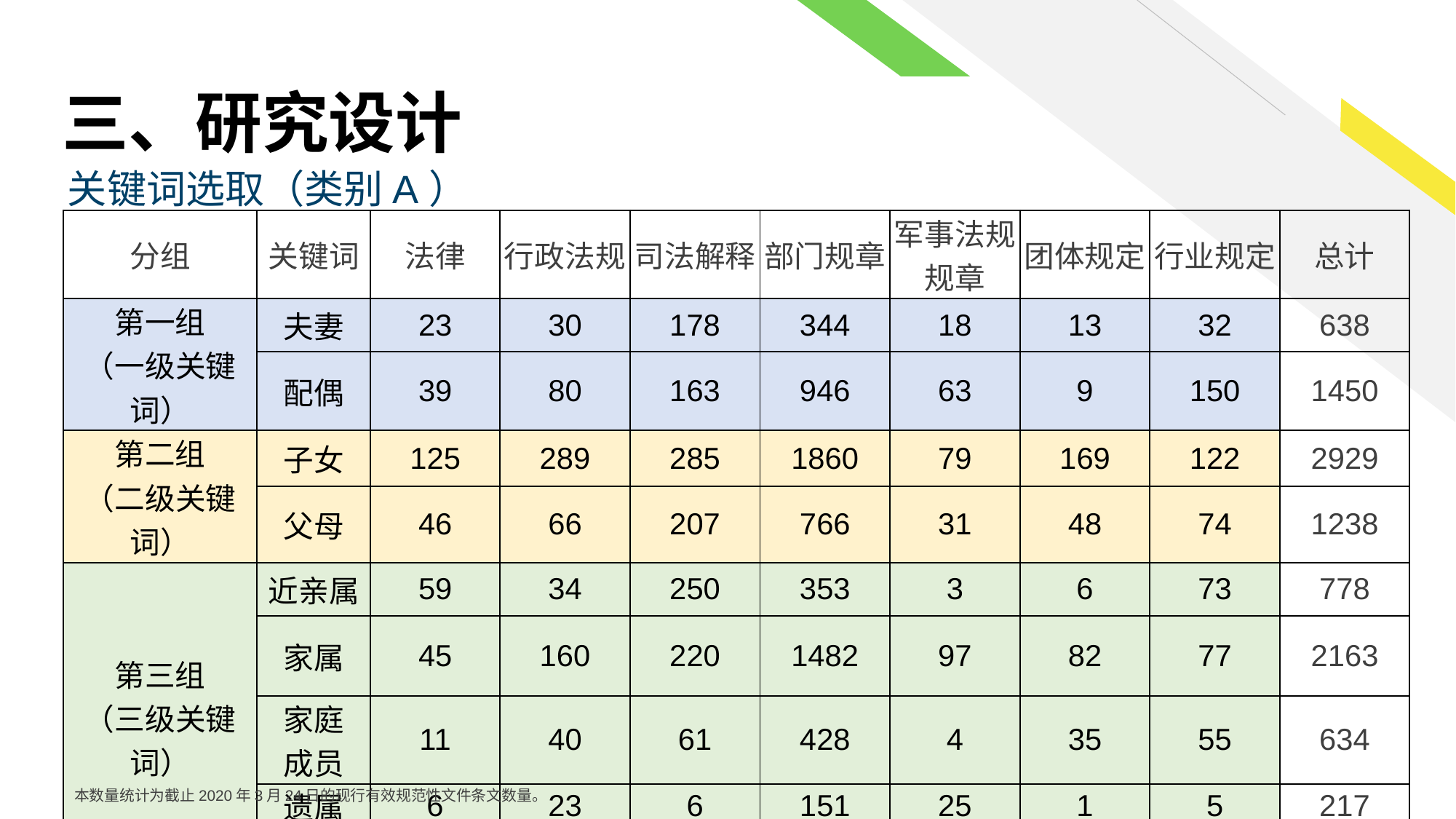

三、研究设计
关键词选取（类别A）
| 分组 | 关键词 | 法律 | 行政法规 | 司法解释 | 部门规章 | 军事法规规章 | 团体规定 | 行业规定 | 总计 |
| --- | --- | --- | --- | --- | --- | --- | --- | --- | --- |
| 第一组 （一级关键词） | 夫妻 | 23 | 30 | 178 | 344 | 18 | 13 | 32 | 638 |
|  | 配偶 | 39 | 80 | 163 | 946 | 63 | 9 | 150 | 1450 |
| 第二组 （二级关键词） | 子女 | 125 | 289 | 285 | 1860 | 79 | 169 | 122 | 2929 |
|  | 父母 | 46 | 66 | 207 | 766 | 31 | 48 | 74 | 1238 |
| 第三组 （三级关键词） | 近亲属 | 59 | 34 | 250 | 353 | 3 | 6 | 73 | 778 |
|  | 家属 | 45 | 160 | 220 | 1482 | 97 | 82 | 77 | 2163 |
|  | 家庭 成员 | 11 | 40 | 61 | 428 | 4 | 35 | 55 | 634 |
|  | 遗属 | 6 | 23 | 6 | 151 | 25 | 1 | 5 | 217 |
|  | 亲属 | 92 | 103 | 413 | 1502 | 34 | 72 | 201 | 2417 |

本数量统计为截止2020年3月24日的现行有效规范性文件条文数量。